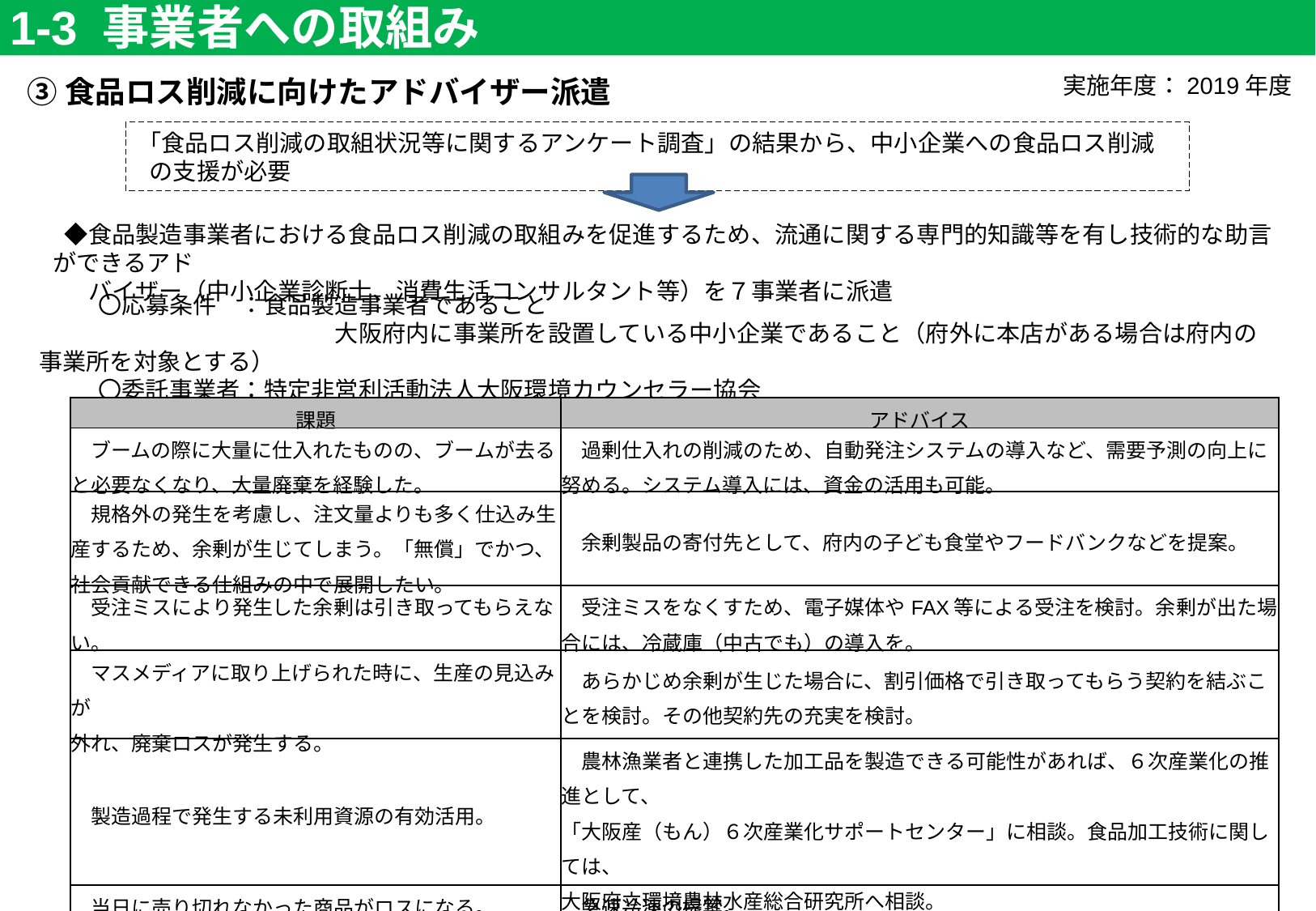

1-3 事業者への取組み
③食品ロス削減に向けたアドバイザー派遣
実施年度：2019年度
「食品ロス削減の取組状況等に関するアンケート調査」の結果から、中小企業への食品ロス削減の支援が必要

　◆食品製造事業者における食品ロス削減の取組みを促進するため、流通に関する専門的知識等を有し技術的な助言ができるアド
　　バイザー（中小企業診断士、消費生活コンサルタント等）を７事業者に派遣
　　　〇応募条件　：食品製造事業者であること
　　　　　　　　　　　　　大阪府内に事業所を設置している中小企業であること（府外に本店がある場合は府内の事業所を対象とする）
　　　〇委託事業者：特定非営利活動法人大阪環境カウンセラー協会
| 課題 | アドバイス |
| --- | --- |
| ブームの際に大量に仕入れたものの、ブームが去ると必要なくなり、大量廃棄を経験した。 | 過剰仕入れの削減のため、自動発注システムの導入など、需要予測の向上に努める。システム導入には、資金の活用も可能。 |
| 規格外の発生を考慮し、注文量よりも多く仕込み生産するため、余剰が生じてしまう。「無償」でかつ、社会貢献できる仕組みの中で展開したい。 | 余剰製品の寄付先として、府内の子ども食堂やフードバンクなどを提案。 |
| 受注ミスにより発生した余剰は引き取ってもらえない。 | 受注ミスをなくすため、電子媒体やFAX等による受注を検討。余剰が出た場合には、冷蔵庫（中古でも）の導入を。 |
| マスメディアに取り上げられた時に、生産の見込みが 外れ、廃棄ロスが発生する。 | あらかじめ余剰が生じた場合に、割引価格で引き取ってもらう契約を結ぶことを検討。その他契約先の充実を検討。 |
| 製造過程で発生する未利用資源の有効活用。 | 農林漁業者と連携した加工品を製造できる可能性があれば、６次産業化の推進として、 「大阪産（もん）６次産業化サポートセンター」に相談。食品加工技術に関しては、 大阪府立環境農林水産総合研究所へ相談。 |
| 当日に売り切れなかった商品がロスになる。 | 急速冷凍の提案。 |
| 切り落としの有効活用。 | 実際に規格外食材や切り落としを活用している企業等の事例紹介。冷凍保存。 |